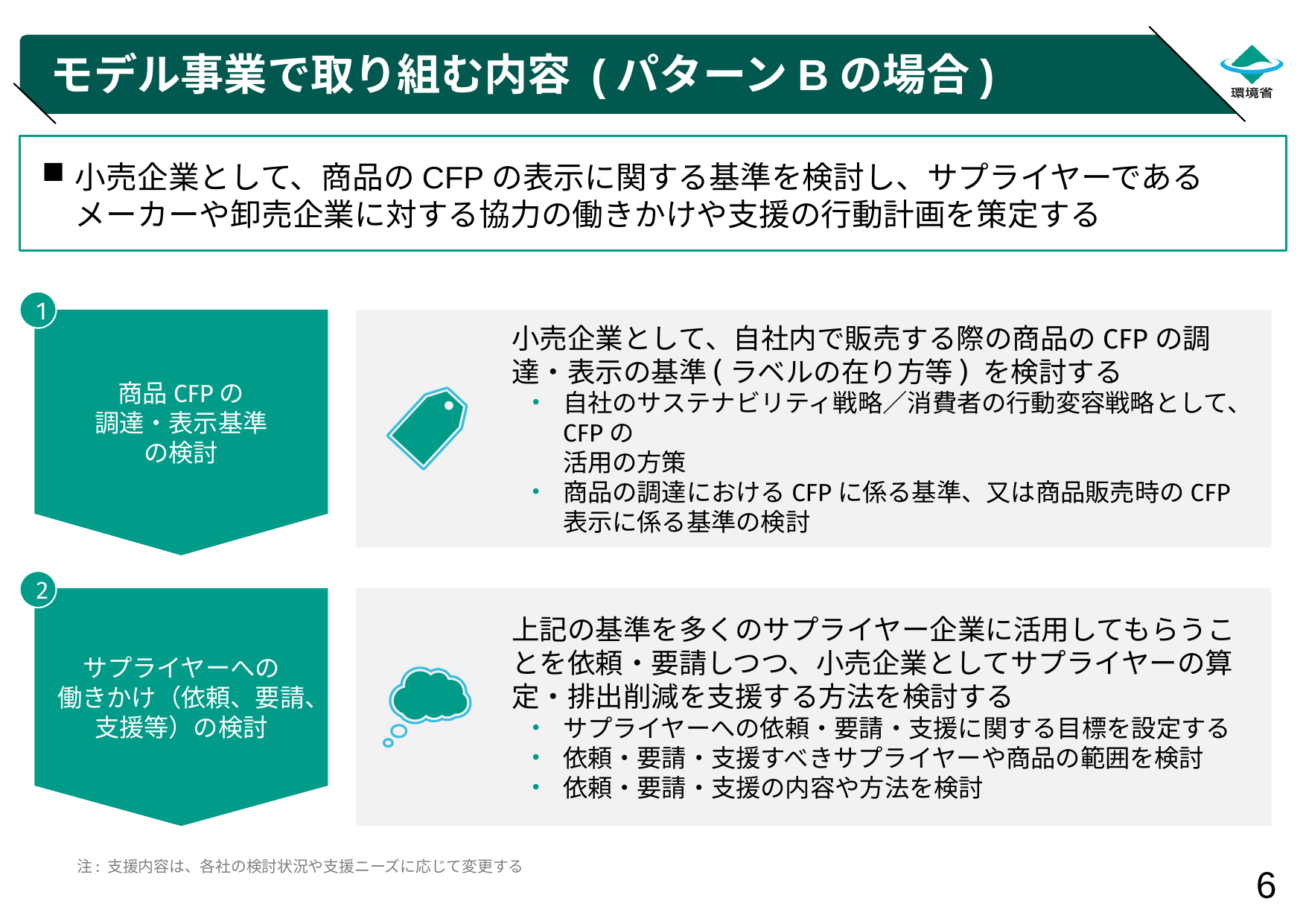

# モデル事業で取り組む内容 (パターンBの場合)
小売企業として、商品のCFPの表示に関する基準を検討し、サプライヤーであるメーカーや卸売企業に対する協力の働きかけや支援の行動計画を策定する
商品CFPの
調達・表示基準
の検討
1
小売企業として、自社内で販売する際の商品のCFPの調達・表示の基準(ラベルの在り方等) を検討する
自社のサステナビリティ戦略／消費者の行動変容戦略として、CFPの
活用の方策
商品の調達におけるCFPに係る基準、又は商品販売時のCFP表示に係る基準の検討

サプライヤーへの
働きかけ（依頼、要請、支援等）の検討
2
上記の基準を多くのサプライヤー企業に活用してもらうことを依頼・要請しつつ、小売企業としてサプライヤーの算定・排出削減を支援する方法を検討する
サプライヤーへの依頼・要請・支援に関する目標を設定する
依頼・要請・支援すべきサプライヤーや商品の範囲を検討
依頼・要請・支援の内容や方法を検討

注: 支援内容は、各社の検討状況や支援ニーズに応じて変更する